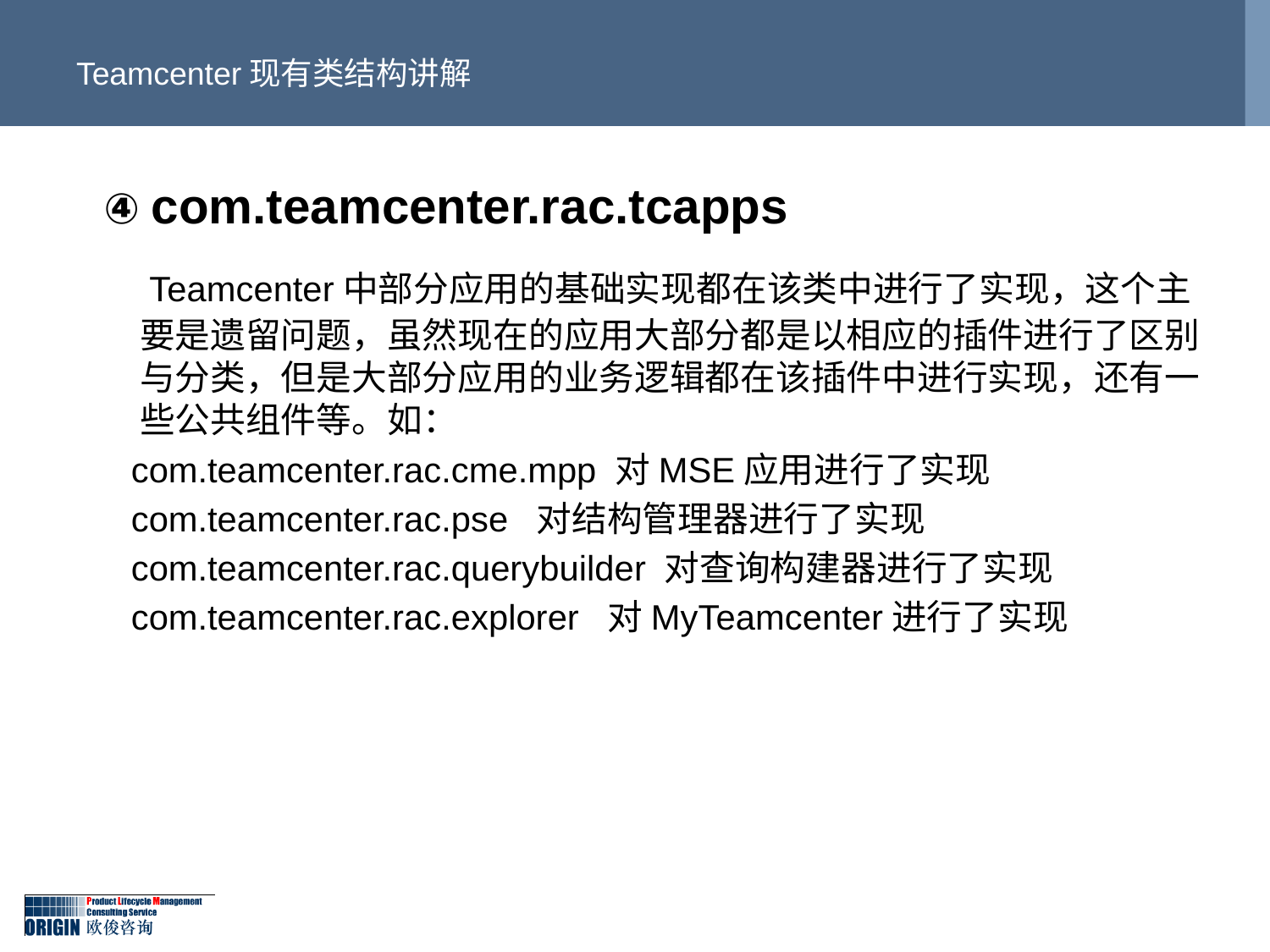

# Teamcenter现有类结构讲解
 ④ com.teamcenter.rac.tcapps
	 Teamcenter中部分应用的基础实现都在该类中进行了实现，这个主要是遗留问题，虽然现在的应用大部分都是以相应的插件进行了区别与分类，但是大部分应用的业务逻辑都在该插件中进行实现，还有一些公共组件等。如：
    com.teamcenter.rac.cme.mpp 对MSE应用进行了实现
    com.teamcenter.rac.pse  对结构管理器进行了实现
    com.teamcenter.rac.querybuilder 对查询构建器进行了实现
    com.teamcenter.rac.explorer  对MyTeamcenter进行了实现